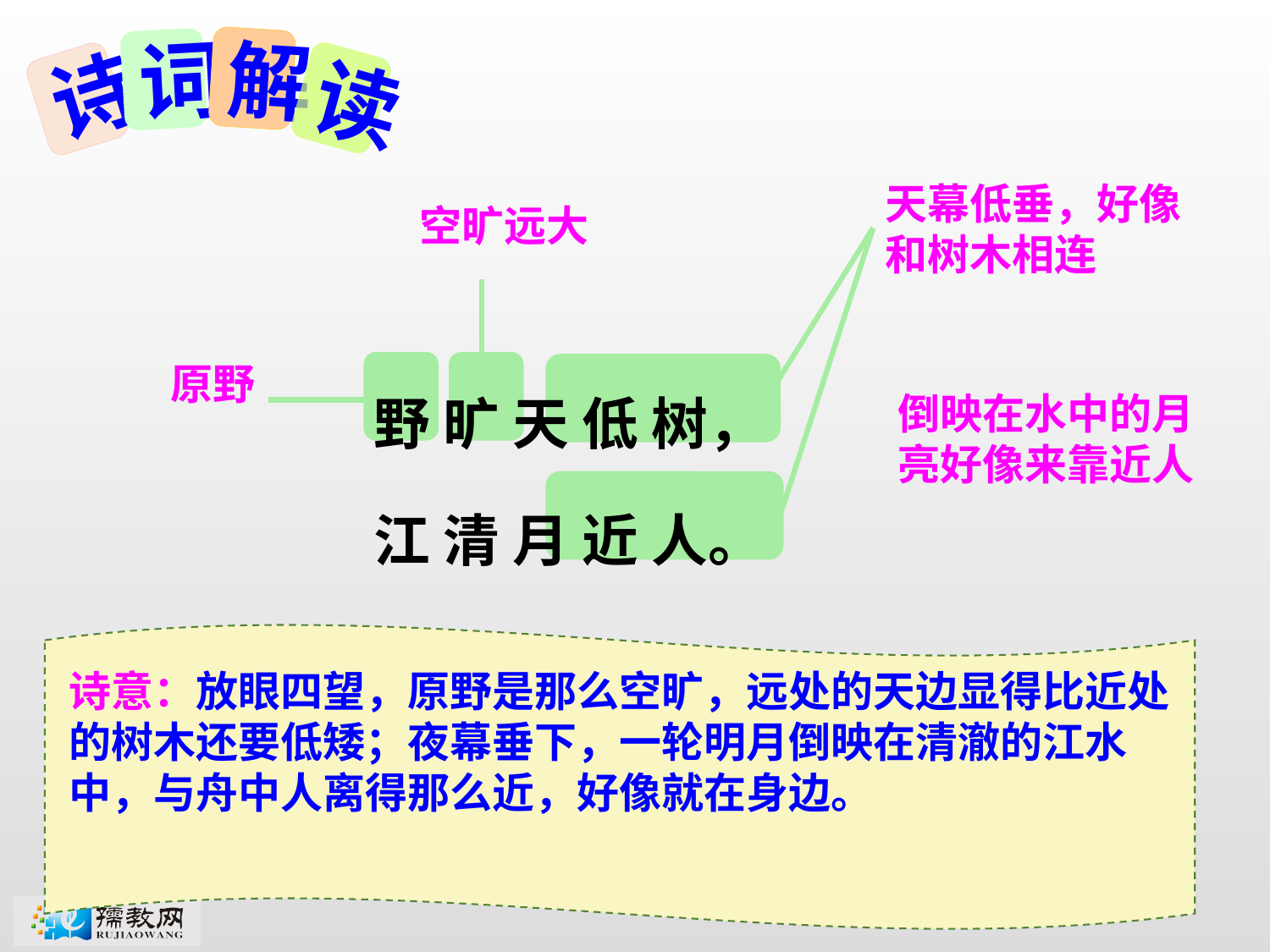

解
词
读
诗
天幕低垂，好像和树木相连
空旷远大
倒映在水中的月亮好像来靠近人
野 旷 天 低 树，
江 清 月 近 人。
原野

诗意：放眼四望，原野是那么空旷，远处的天边显得比近处的树木还要低矮；夜幕垂下，一轮明月倒映在清澈的江水中，与舟中人离得那么近，好像就在身边。